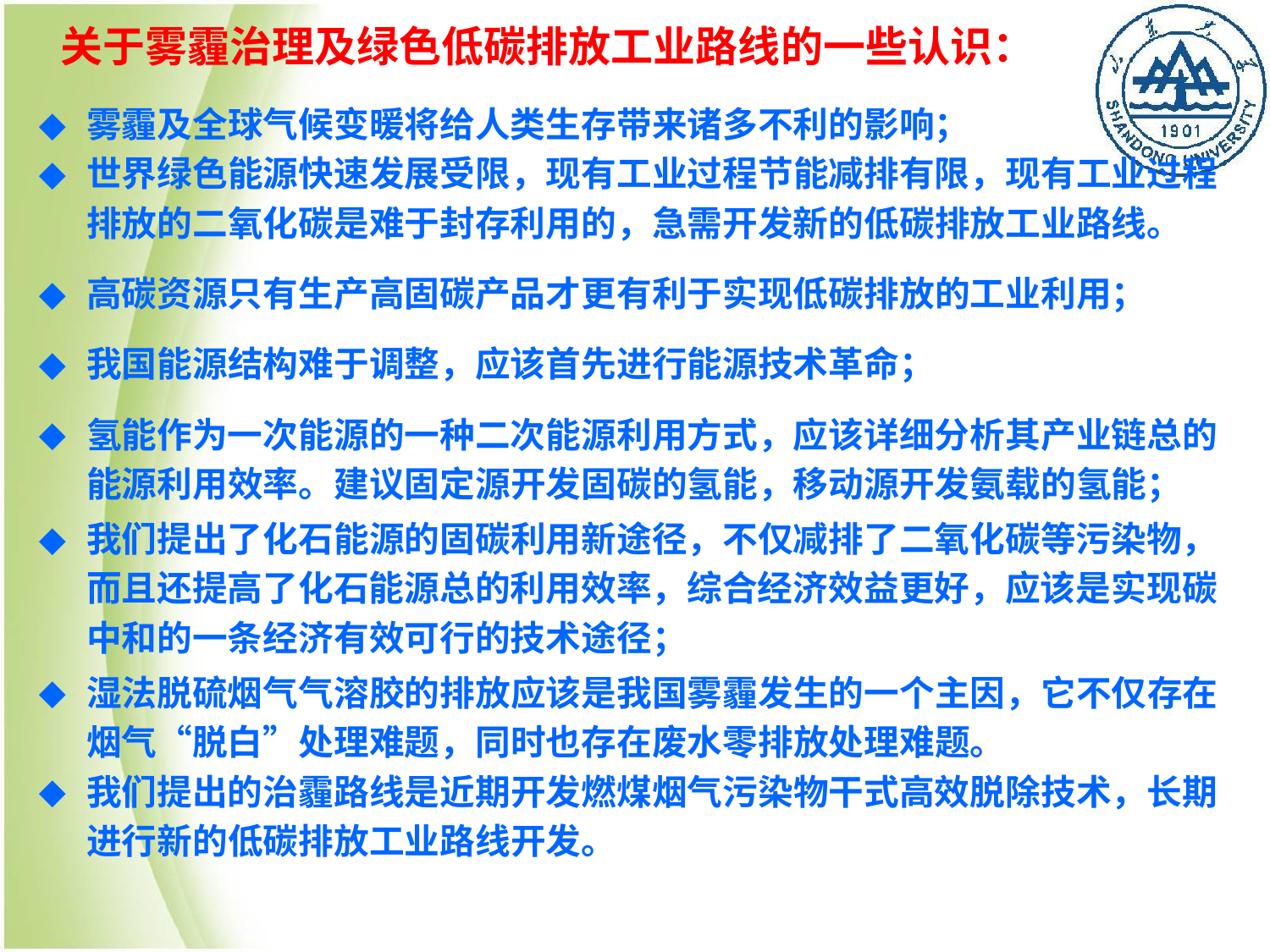

# 关于雾霾治理及绿色低碳排放工业路线的一些认识：
雾霾及全球气候变暖将给人类生存带来诸多不利的影响；
世界绿色能源快速发展受限，现有工业过程节能减排有限，现有工业过程排放的二氧化碳是难于封存利用的，急需开发新的低碳排放工业路线。
高碳资源只有生产高固碳产品才更有利于实现低碳排放的工业利用；
我国能源结构难于调整，应该首先进行能源技术革命；
氢能作为一次能源的一种二次能源利用方式，应该详细分析其产业链总的能源利用效率。建议固定源开发固碳的氢能，移动源开发氨载的氢能；
我们提出了化石能源的固碳利用新途径，不仅减排了二氧化碳等污染物，而且还提高了化石能源总的利用效率，综合经济效益更好，应该是实现碳中和的一条经济有效可行的技术途径；
湿法脱硫烟气气溶胶的排放应该是我国雾霾发生的一个主因，它不仅存在烟气“脱白”处理难题，同时也存在废水零排放处理难题。
我们提出的治霾路线是近期开发燃煤烟气污染物干式高效脱除技术，长期进行新的低碳排放工业路线开发。